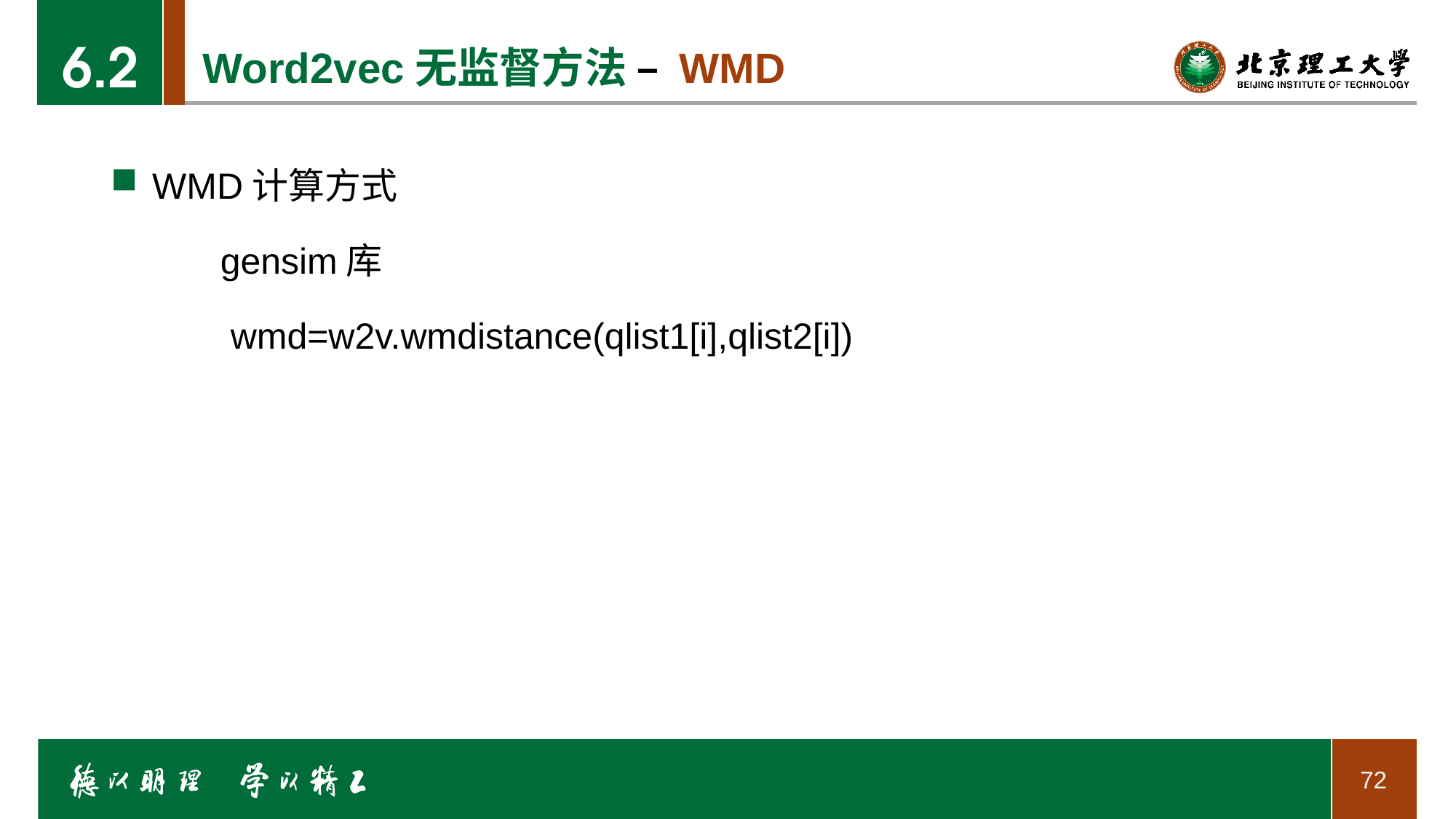

6.2
# Word2vec无监督方法 – WMD
WMD计算方式
	gensim库
	 wmd=w2v.wmdistance(qlist1[i],qlist2[i])